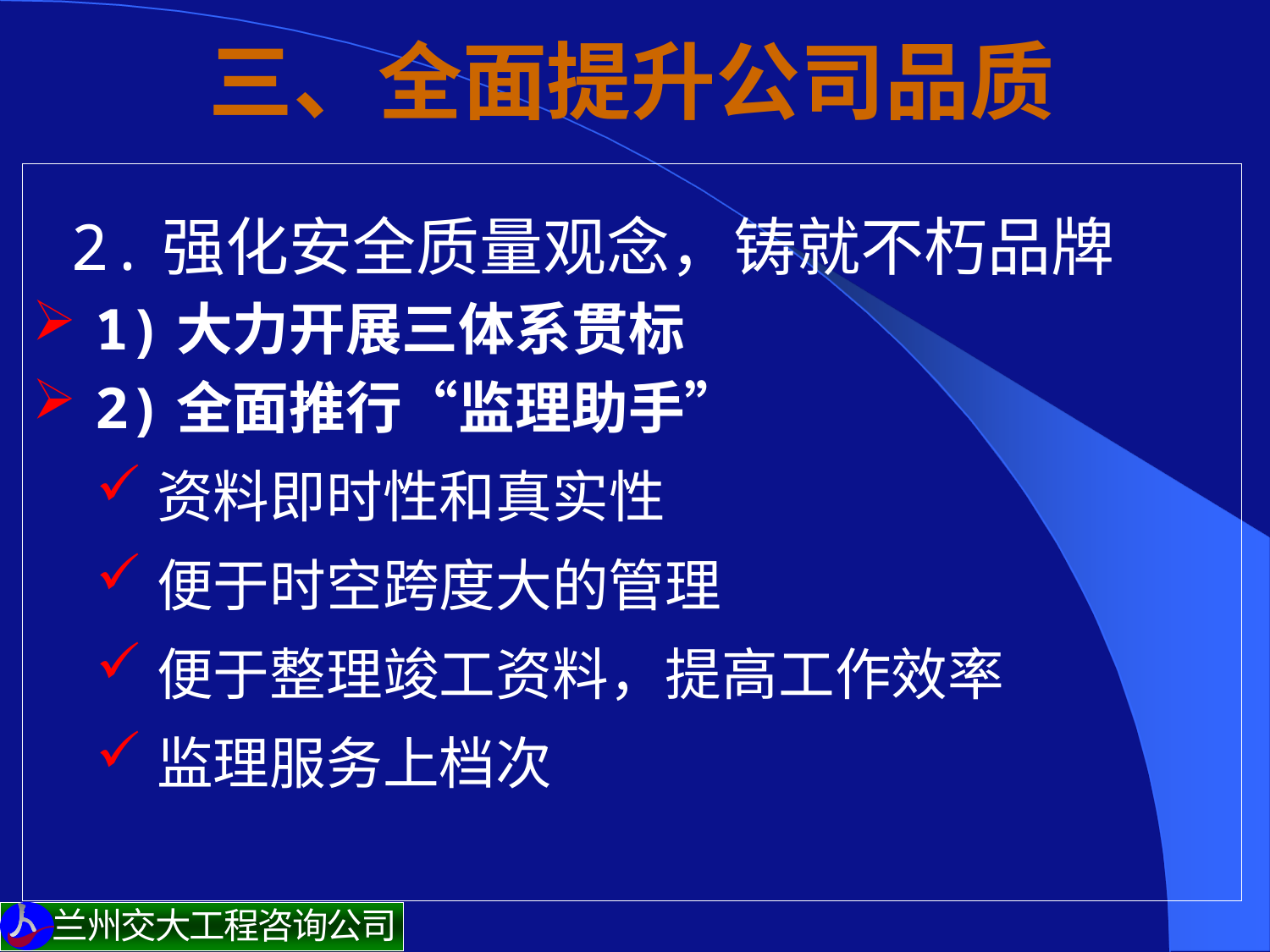

# 三、全面提升公司品质
 2.强化安全质量观念，铸就不朽品牌
1)大力开展三体系贯标
2)全面推行“监理助手”
资料即时性和真实性
便于时空跨度大的管理
便于整理竣工资料，提高工作效率
监理服务上档次